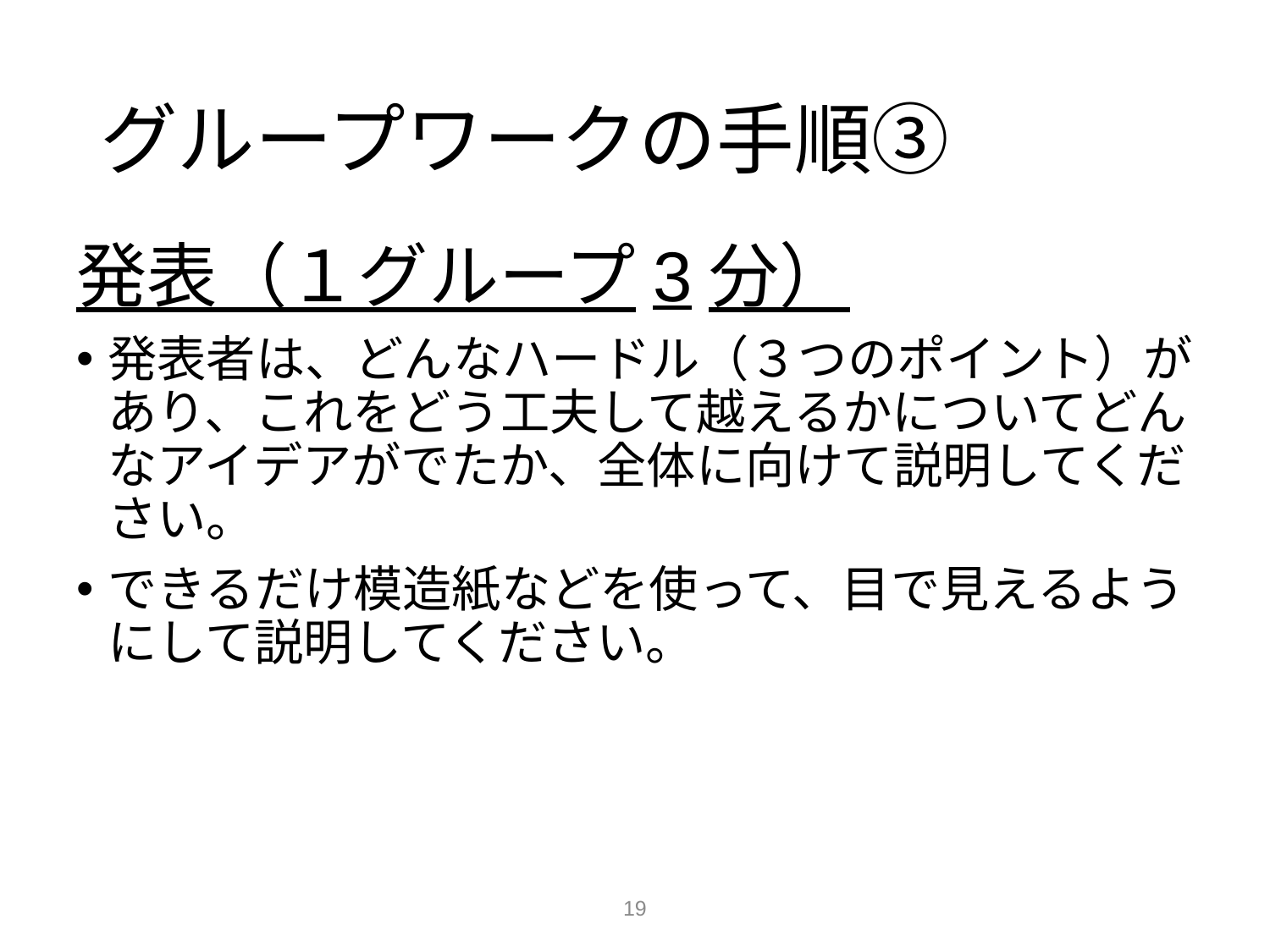

# グループワークの手順③
発表（１グループ3分）
発表者は、どんなハードル（３つのポイント）があり、これをどう工夫して越えるかについてどんなアイデアがでたか、全体に向けて説明してください。
できるだけ模造紙などを使って、目で見えるようにして説明してください。

19